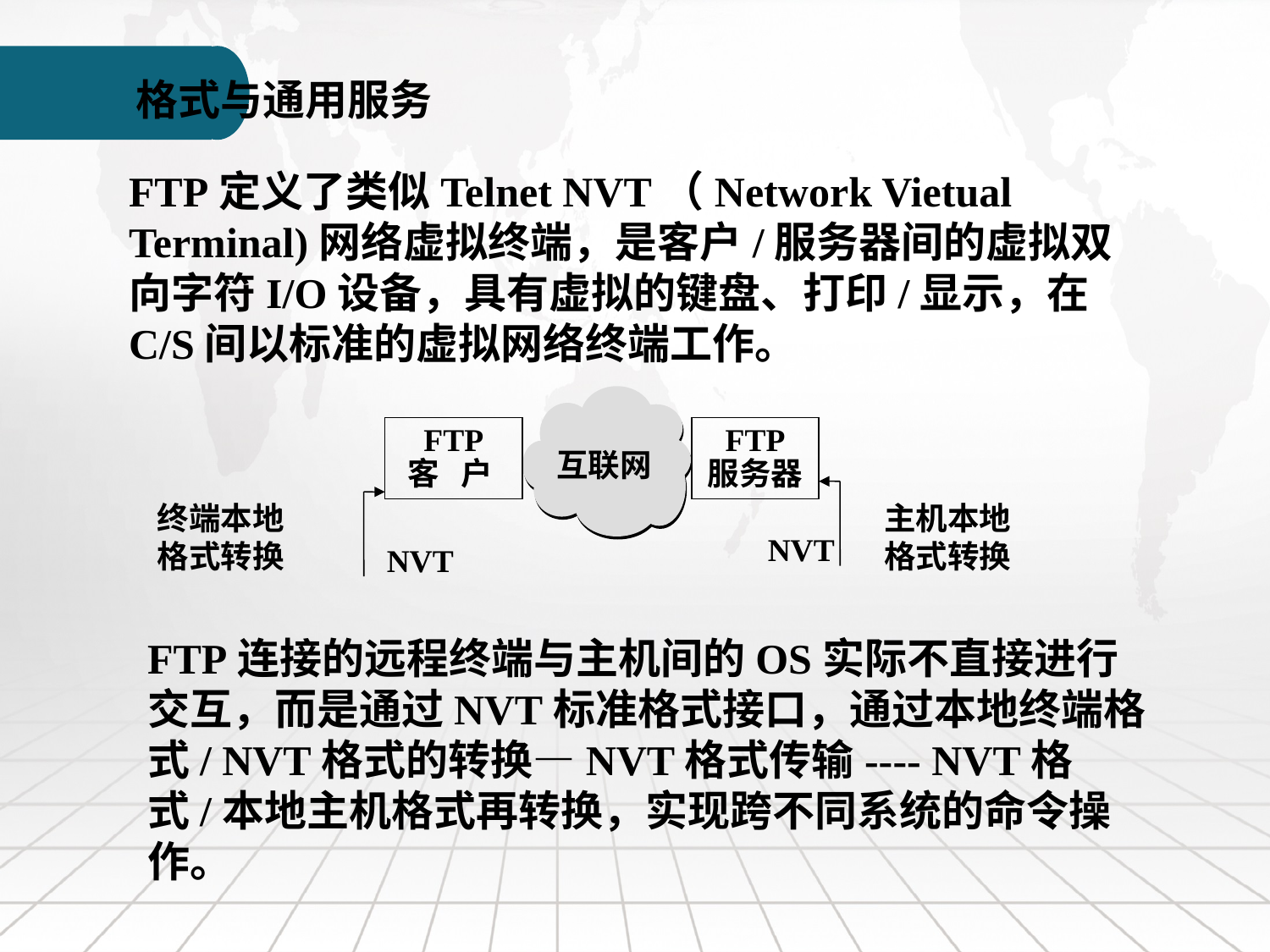

格式与通用服务
FTP定义了类似Telnet NVT（Network Vietual Terminal)网络虚拟终端，是客户/服务器间的虚拟双向字符I/O设备，具有虚拟的键盘、打印/显示，在 C/S间以标准的虚拟网络终端工作。

FTP
客   户
FTP
服务器
互联网

终端本地格式转换

主机本地格式转换
NVT
NVT
FTP连接的远程终端与主机间的OS实际不直接进行交互，而是通过NVT标准格式接口，通过本地终端格式/ NVT格式的转换—NVT格式传输---- NVT格式/本地主机格式再转换，实现跨不同系统的命令操作。